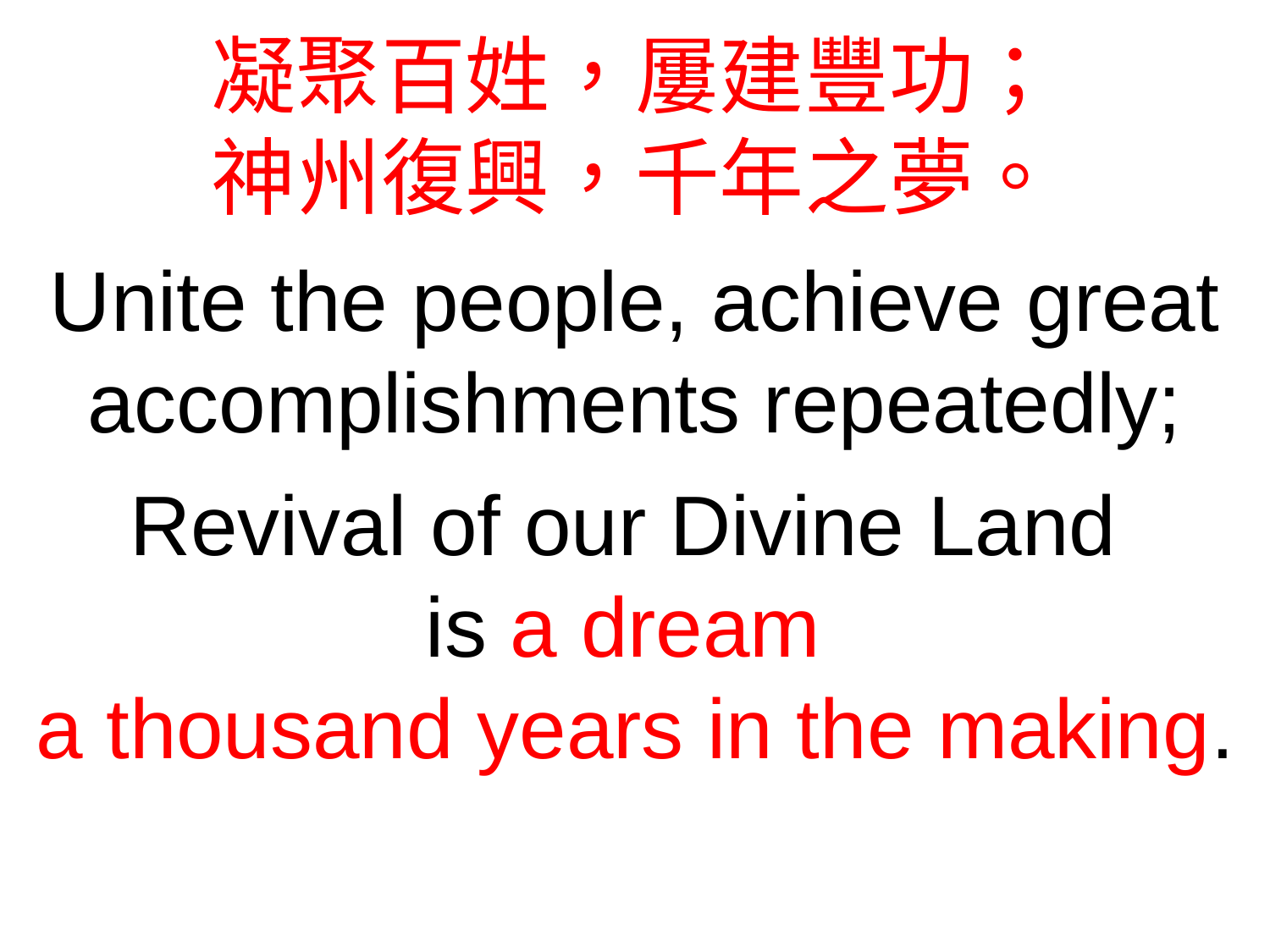

凝聚百姓，屢建豐功；
神州復興，千年之夢。
Unite the people, achieve great accomplishments repeatedly;
Revival of our Divine Land
is a dream
a thousand years in the making.